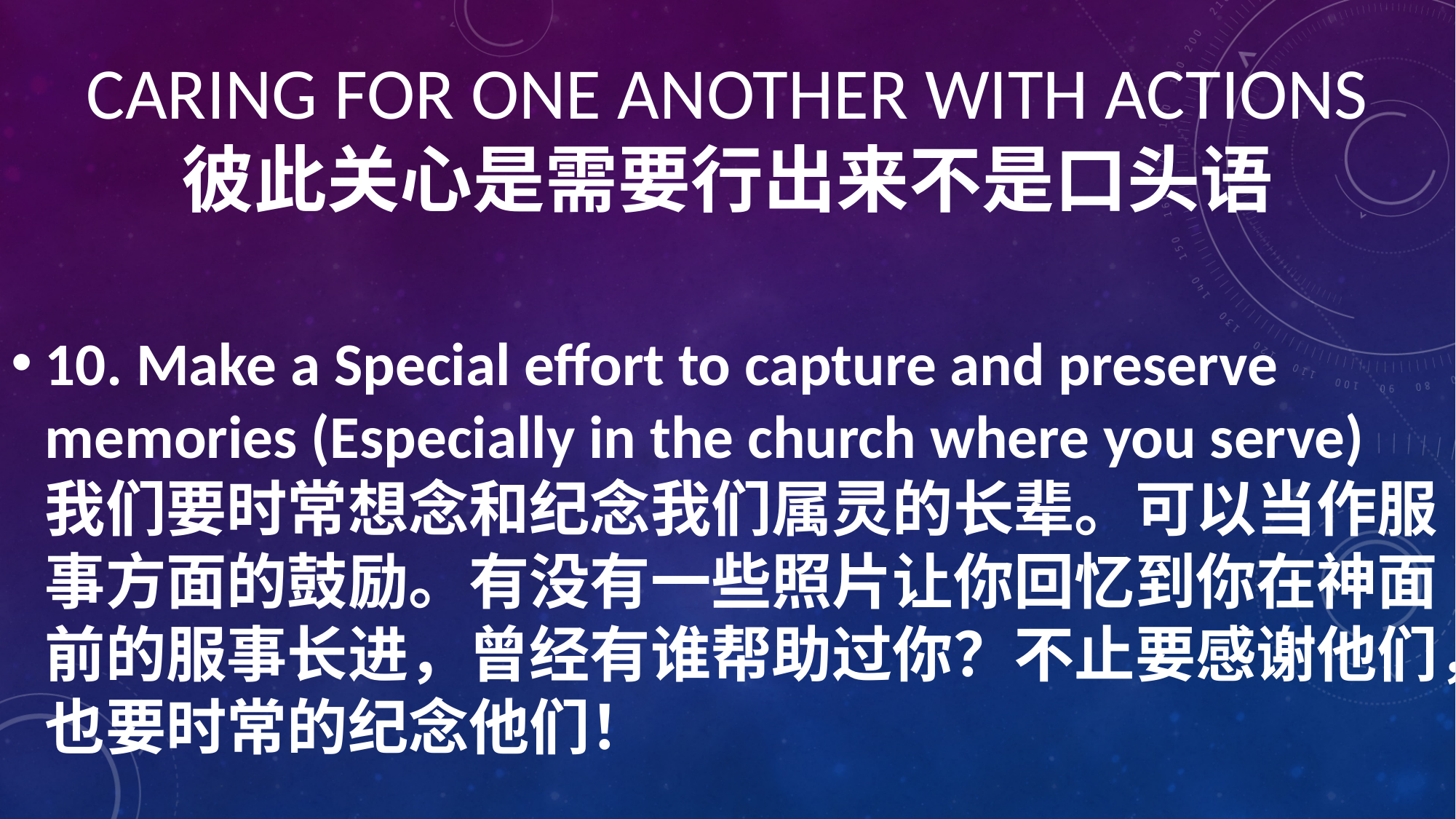

# caring for one another with actions 彼此关心是需要行出来不是口头语
10. Make a Special effort to capture and preserve memories (Especially in the church where you serve)  我们要时常想念和纪念我们属灵的长辈。可以当作服事方面的鼓励。有没有一些照片让你回忆到你在神面前的服事长进，曾经有谁帮助过你？不止要感谢他们，也要时常的纪念他们！